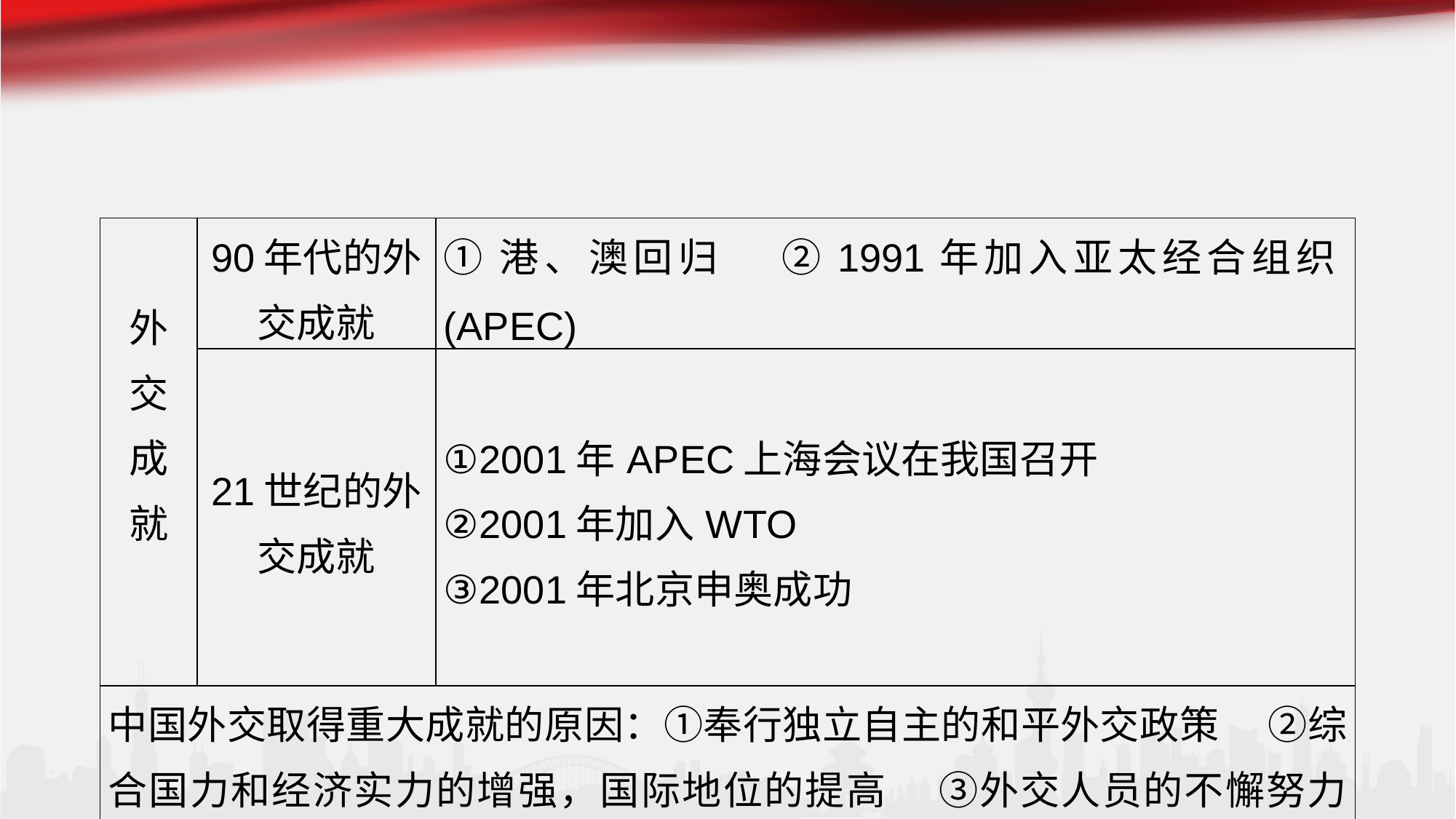

| 外 交 成 就 | 90年代的外交成就 | ①港、澳回归 　②1991年加入亚太经合组织(APEC) |
| --- | --- | --- |
|  | 21世纪的外交成就 | ①2001年APEC上海会议在我国召开 ②2001年加入WTO ③2001年北京申奥成功 |
| 中国外交取得重大成就的原因：①奉行独立自主的和平外交政策 　②综合国力和经济实力的增强，国际地位的提高 　③外交人员的不懈努力 　④坚持和平共处五项原则。其中最根本的原因：中国综合国力的增强 |  |  |